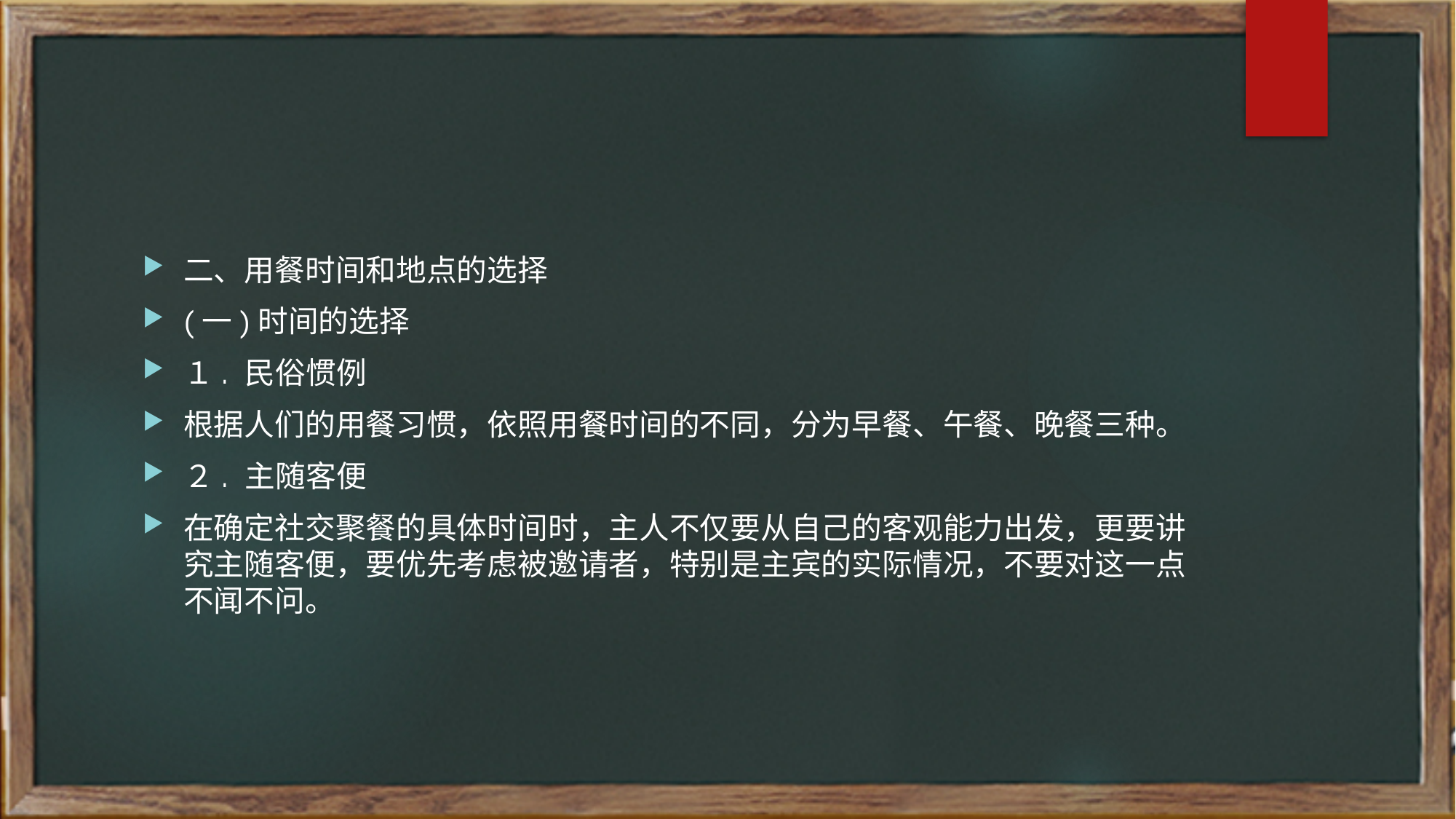

二、用餐时间和地点的选择
(一)时间的选择
１. 民俗惯例
根据人们的用餐习惯，依照用餐时间的不同，分为早餐、午餐、晚餐三种。
２. 主随客便
在确定社交聚餐的具体时间时，主人不仅要从自己的客观能力出发，更要讲究主随客便，要优先考虑被邀请者，特别是主宾的实际情况，不要对这一点不闻不问。